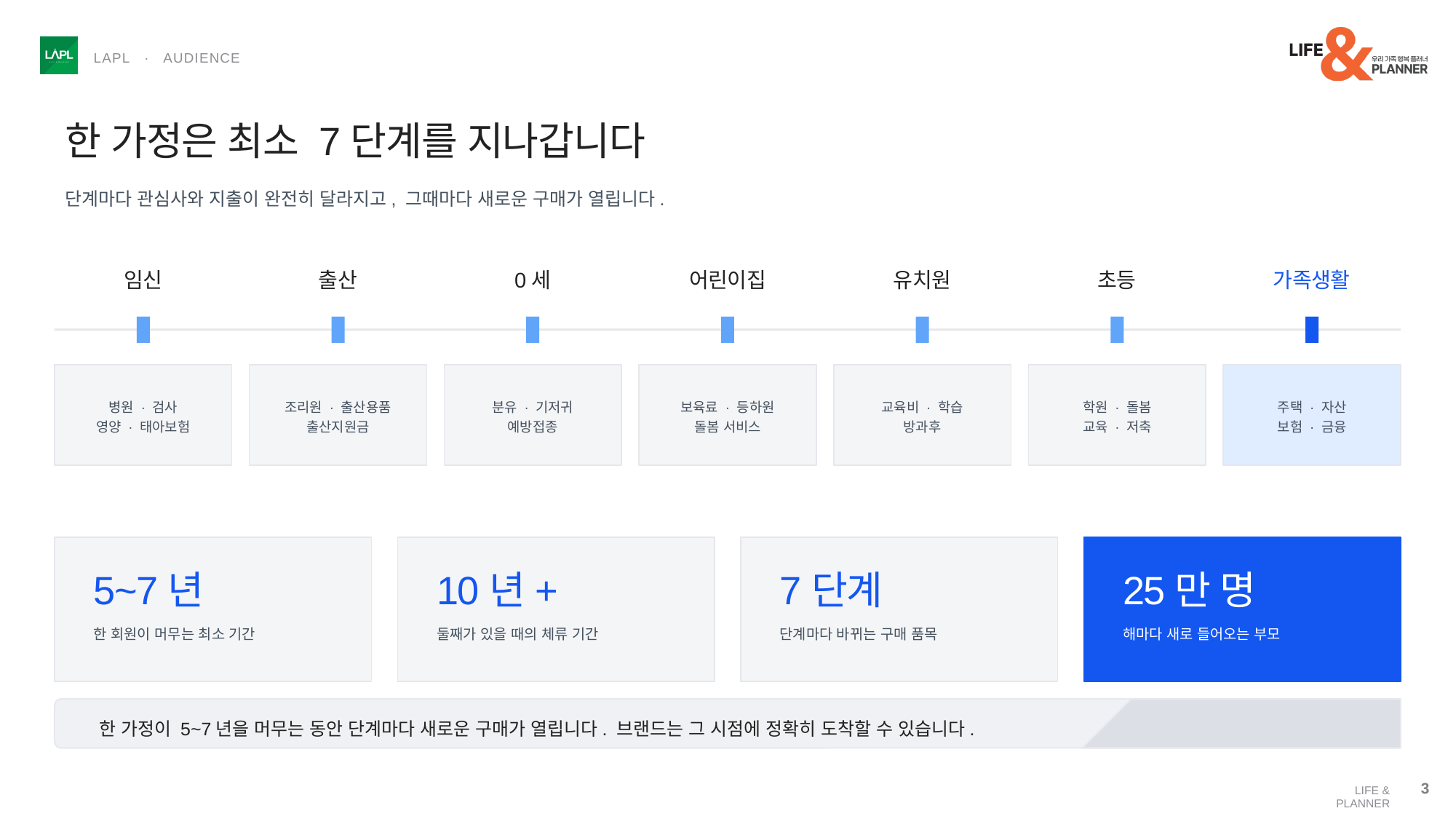

LAPL   ·   AUDIENCE
한 가정은 최소 7단계를 지나갑니다
단계마다 관심사와 지출이 완전히 달라지고, 그때마다 새로운 구매가 열립니다.
임신
출산
0세
어린이집
유치원
초등
가족생활

병원 · 검사
영양 · 태아보험
조리원 · 출산용품
출산지원금
분유 · 기저귀
예방접종
보육료 · 등하원
돌봄 서비스
교육비 · 학습
방과후
학원 · 돌봄
교육 · 저축
주택 · 자산
보험 · 금융

5~7년
10년+
7단계
25만 명
한 회원이 머무는 최소 기간
둘째가 있을 때의 체류 기간
단계마다 바뀌는 구매 품목
해마다 새로 들어오는 부모

한 가정이 5~7년을 머무는 동안 단계마다 새로운 구매가 열립니다. 브랜드는 그 시점에 정확히 도착할 수 있습니다.
3